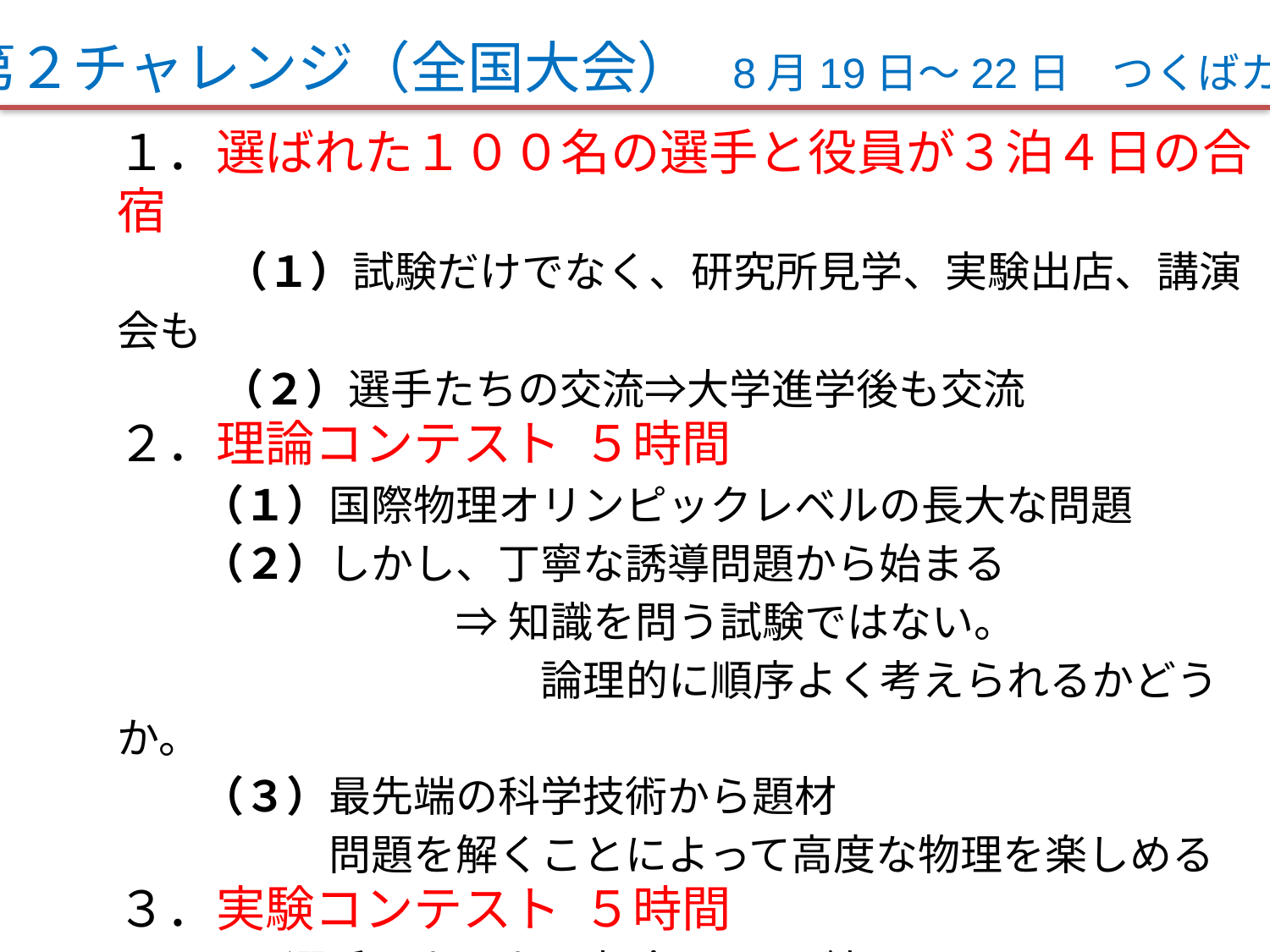

第２チャレンジ（全国大会）  8月19日～22日　つくばカピオ
１．選ばれた１００名の選手と役員が３泊４日の合宿
　　 （１）試験だけでなく、研究所見学、実験出店、講演会も
　　  （２）選手たちの交流⇒大学進学後も交流
２．理論コンテスト  ５時間
　　（１）国際物理オリンピックレベルの長大な問題
　　（２）しかし、丁寧な誘導問題から始まる
　　　　　　　　⇒ 知識を問う試験ではない。
　　　　　　　　　　論理的に順序よく考えられるかどうか。
　　（３）最先端の科学技術から題材
　　　　　問題を解くことによって高度な物理を楽しめる
３．実験コンテスト  ５時間
　　(1) 選手一人一人に実験キットが与えられ、
           装置を自分で組み立てて実験
     (2) データをもとにグラフを描いて解析